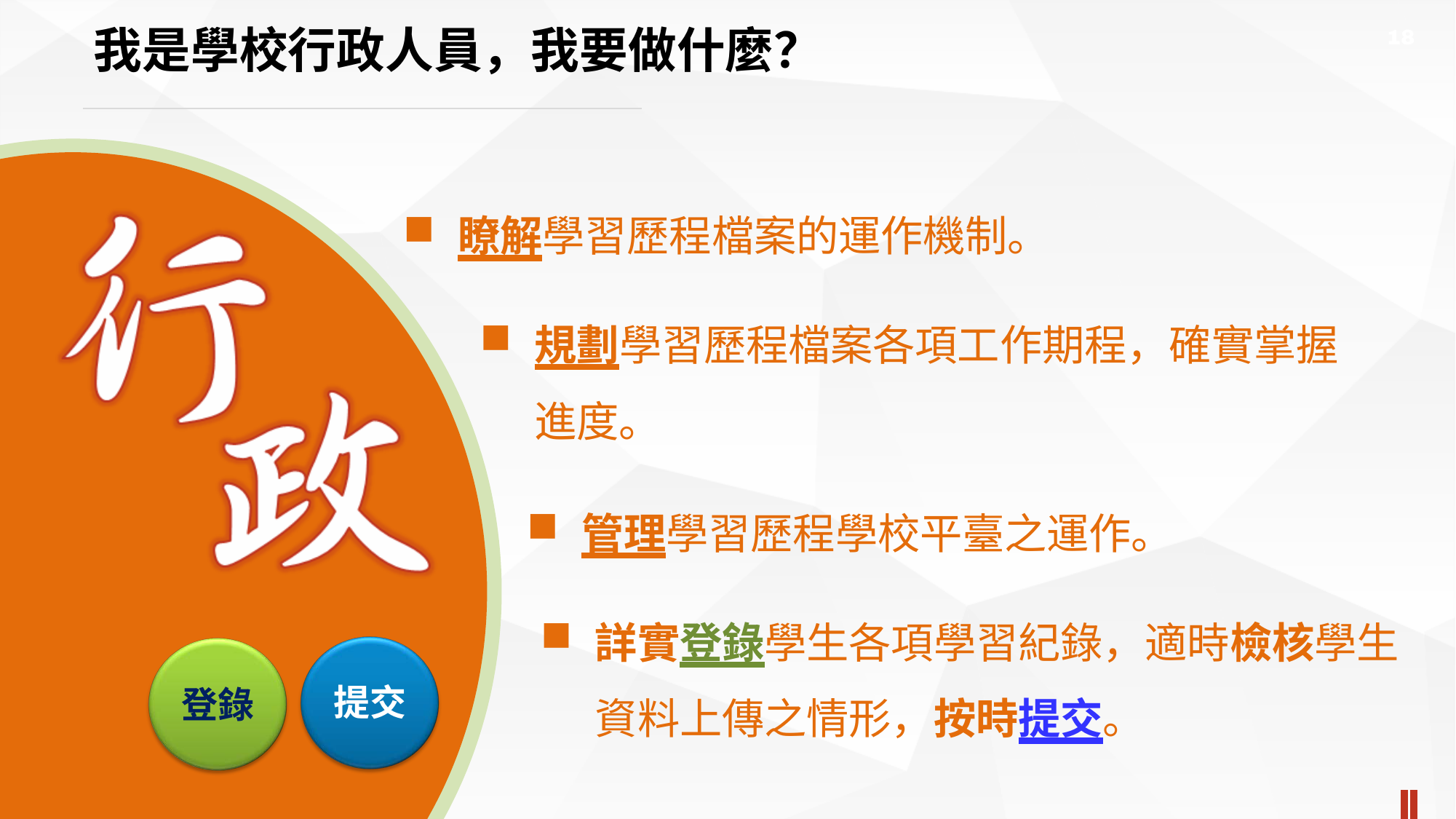

# 我是學校行政人員，我要做什麼？
18

瞭解學習歷程檔案的運作機制。
規劃學習歷程檔案各項工作期程，確實掌握 進度。

管理學習歷程學校平臺之運作。

詳實登錄學生各項學習紀錄，適時檢核學生 資料上傳之情形，按時提交。

提交
登錄